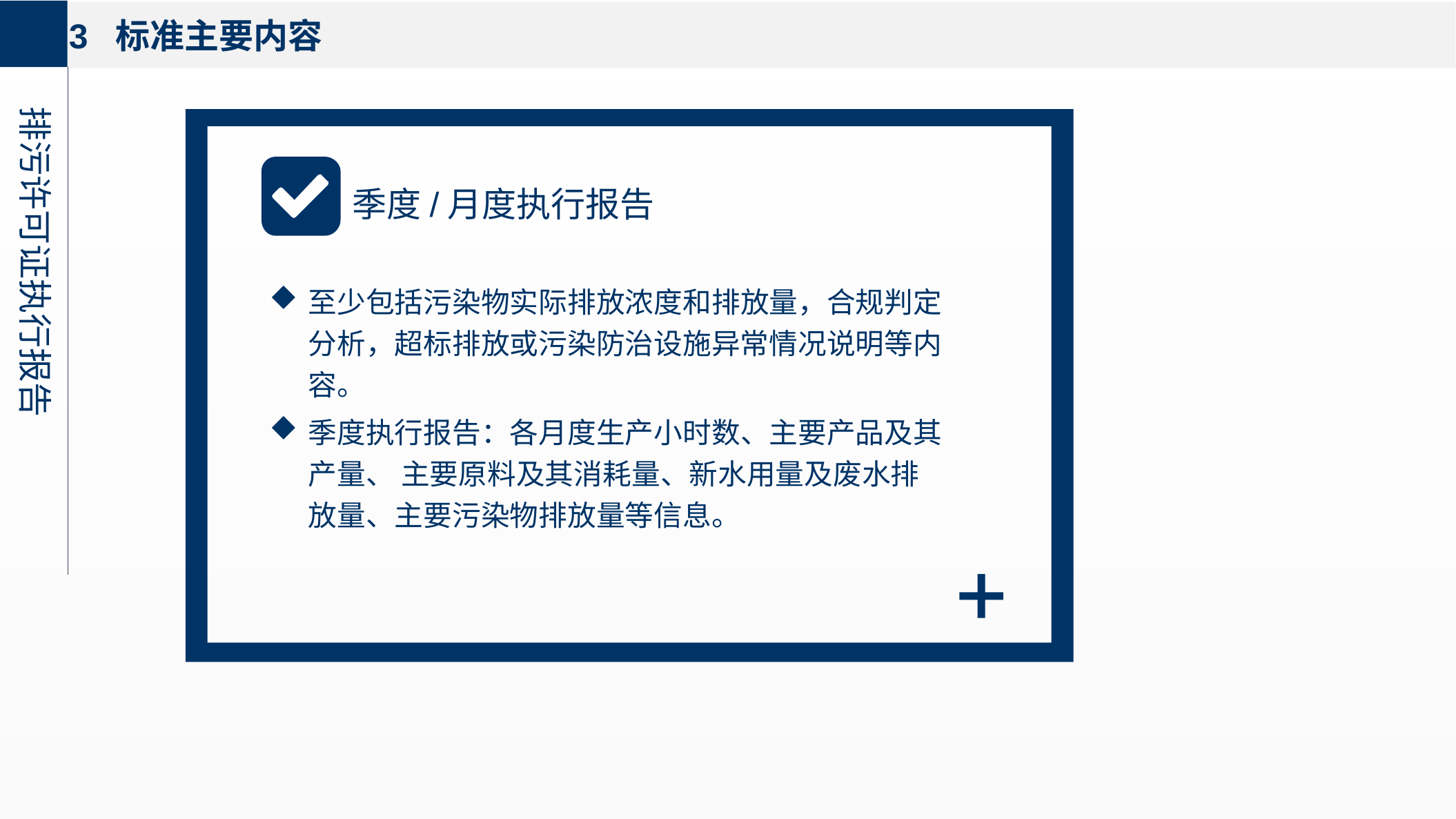

3  标准主要内容
排污许可证执行报告

季度/月度执行报告
至少包括污染物实际排放浓度和排放量，合规判定分析，超标排放或污染防治设施异常情况说明等内容。
季度执行报告：各月度生产小时数、主要产品及其产量、 主要原料及其消耗量、新水用量及废水排放量、主要污染物排放量等信息。